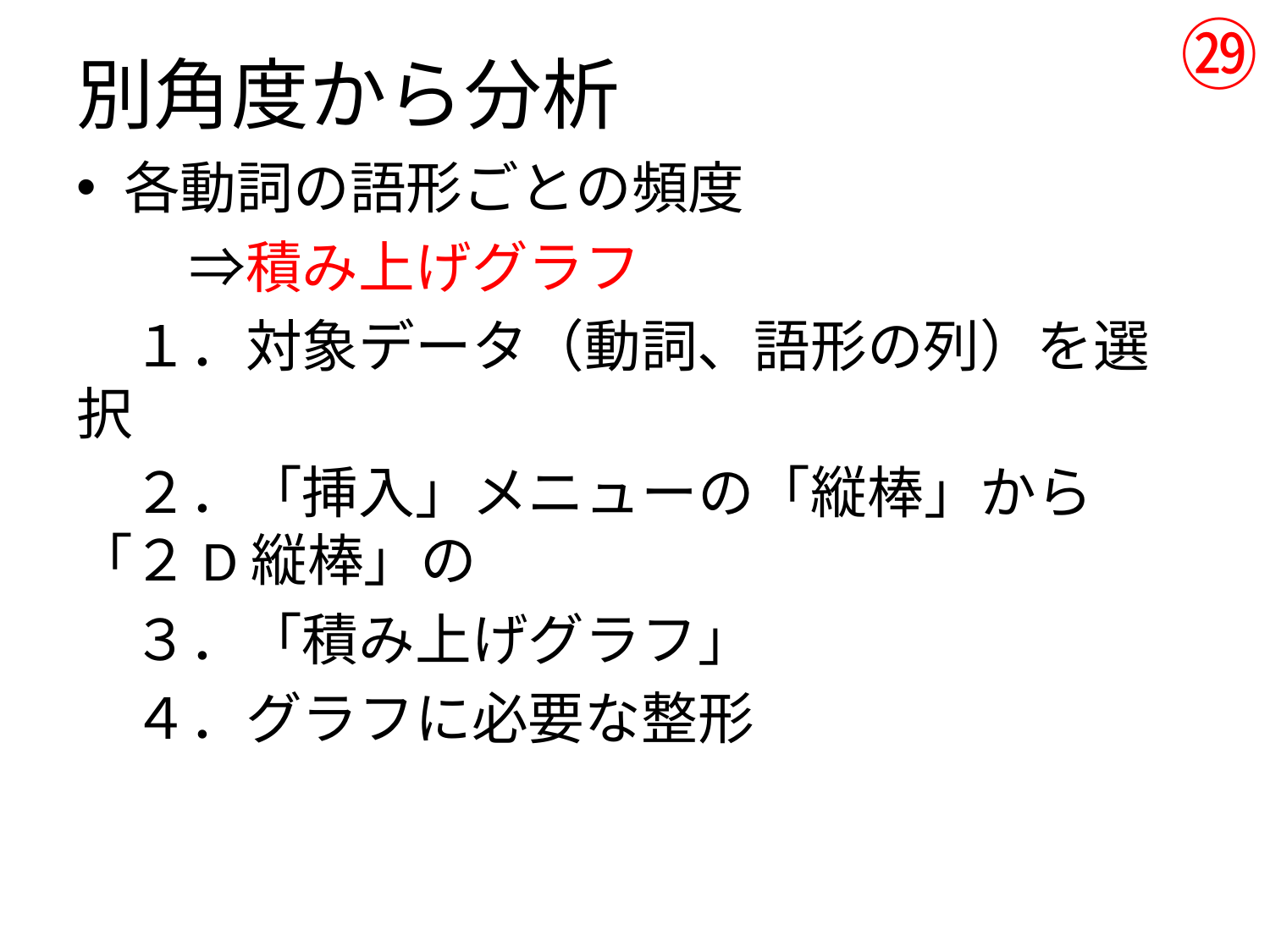

㉙
# 別角度から分析
各動詞の語形ごとの頻度
　　⇒積み上げグラフ
　１．対象データ（動詞、語形の列）を選択
　２．「挿入」メニューの「縦棒」から「２D縦棒」の
　３．「積み上げグラフ」
　４．グラフに必要な整形